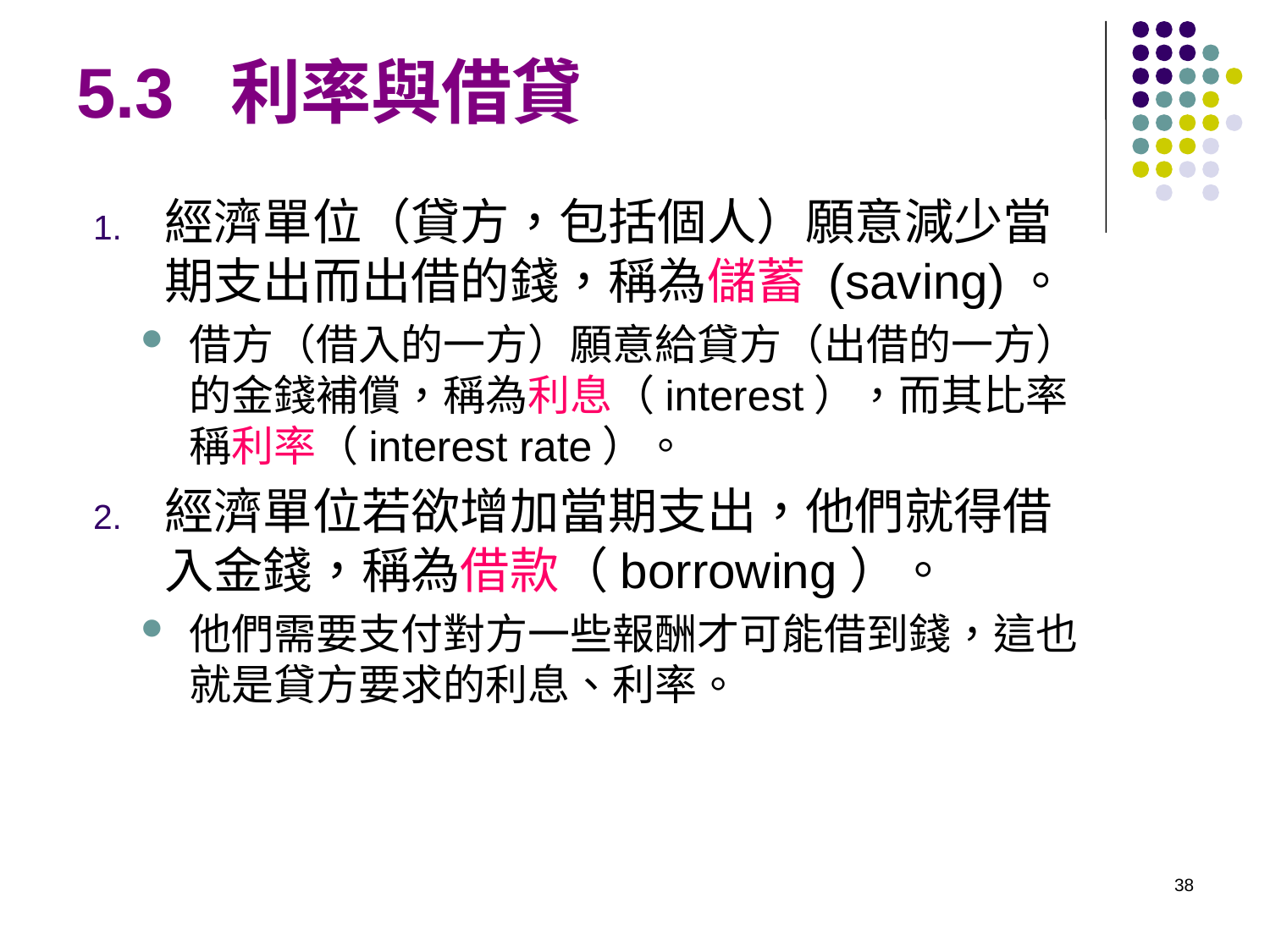

# 5.3  利率與借貸
經濟單位（貸方，包括個人）願意減少當期支出而出借的錢，稱為儲蓄 (saving)。
借方（借入的一方）願意給貸方（出借的一方）的金錢補償，稱為利息（interest），而其比率稱利率（interest rate）。
經濟單位若欲增加當期支出，他們就得借入金錢，稱為借款（borrowing）。
他們需要支付對方一些報酬才可能借到錢，這也就是貸方要求的利息、利率。
38